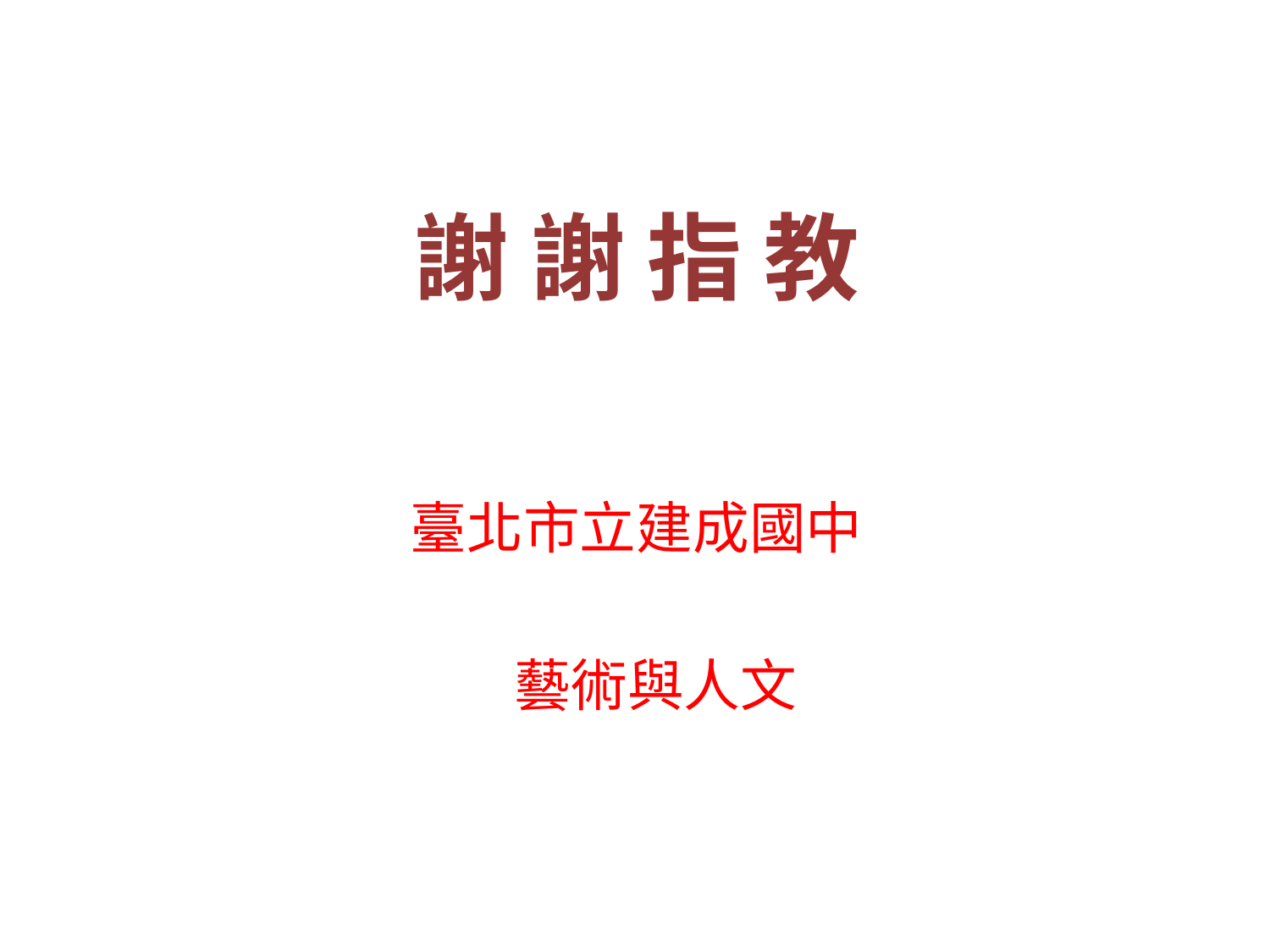

# 謝 謝 指 教
臺北市立建成國中

  藝術與人文